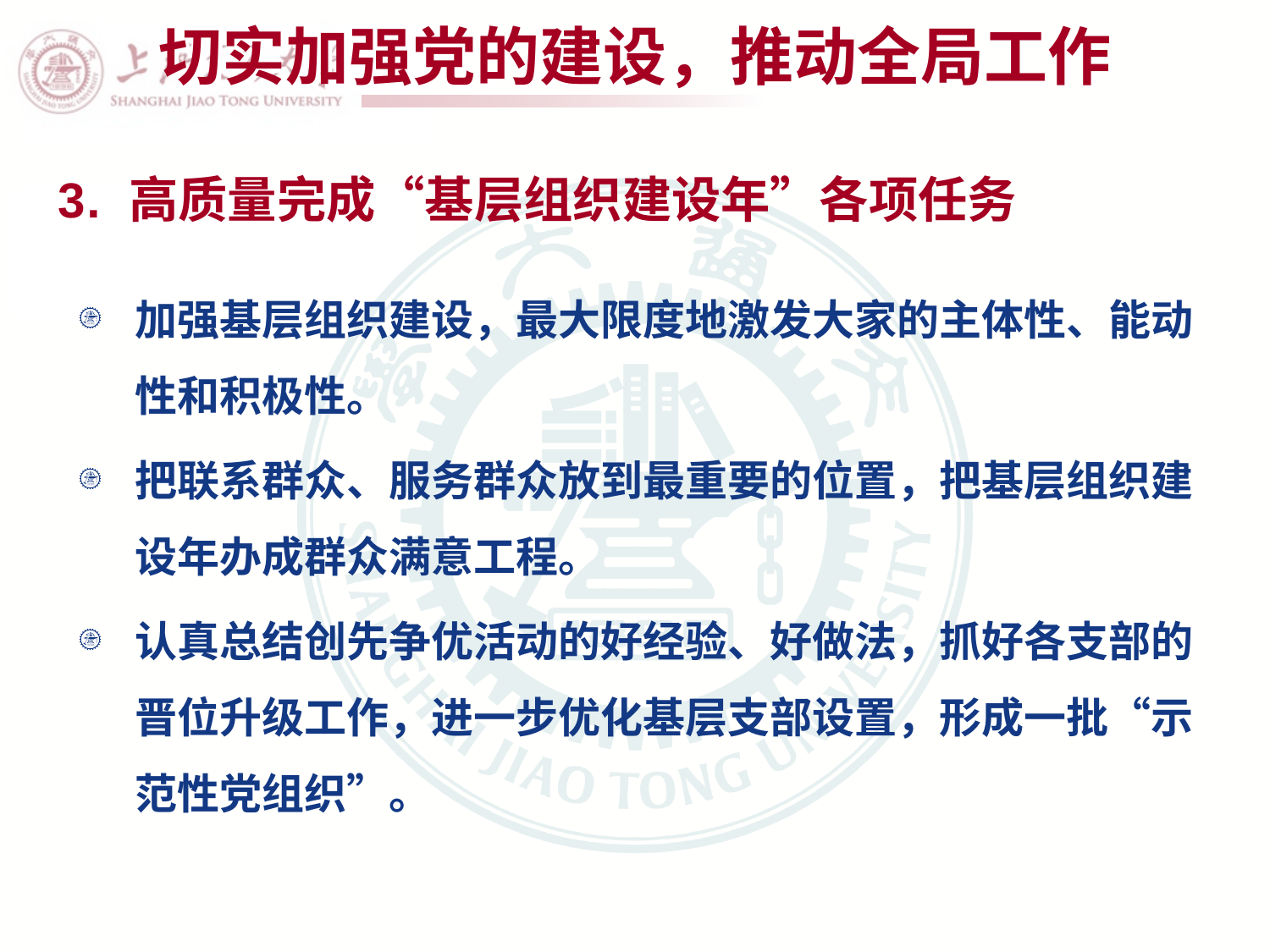

# 切实加强党的建设，推动全局工作
高质量完成“基层组织建设年”各项任务
加强基层组织建设，最大限度地激发大家的主体性、能动性和积极性。
把联系群众、服务群众放到最重要的位置，把基层组织建设年办成群众满意工程。
认真总结创先争优活动的好经验、好做法，抓好各支部的晋位升级工作，进一步优化基层支部设置，形成一批“示范性党组织”。